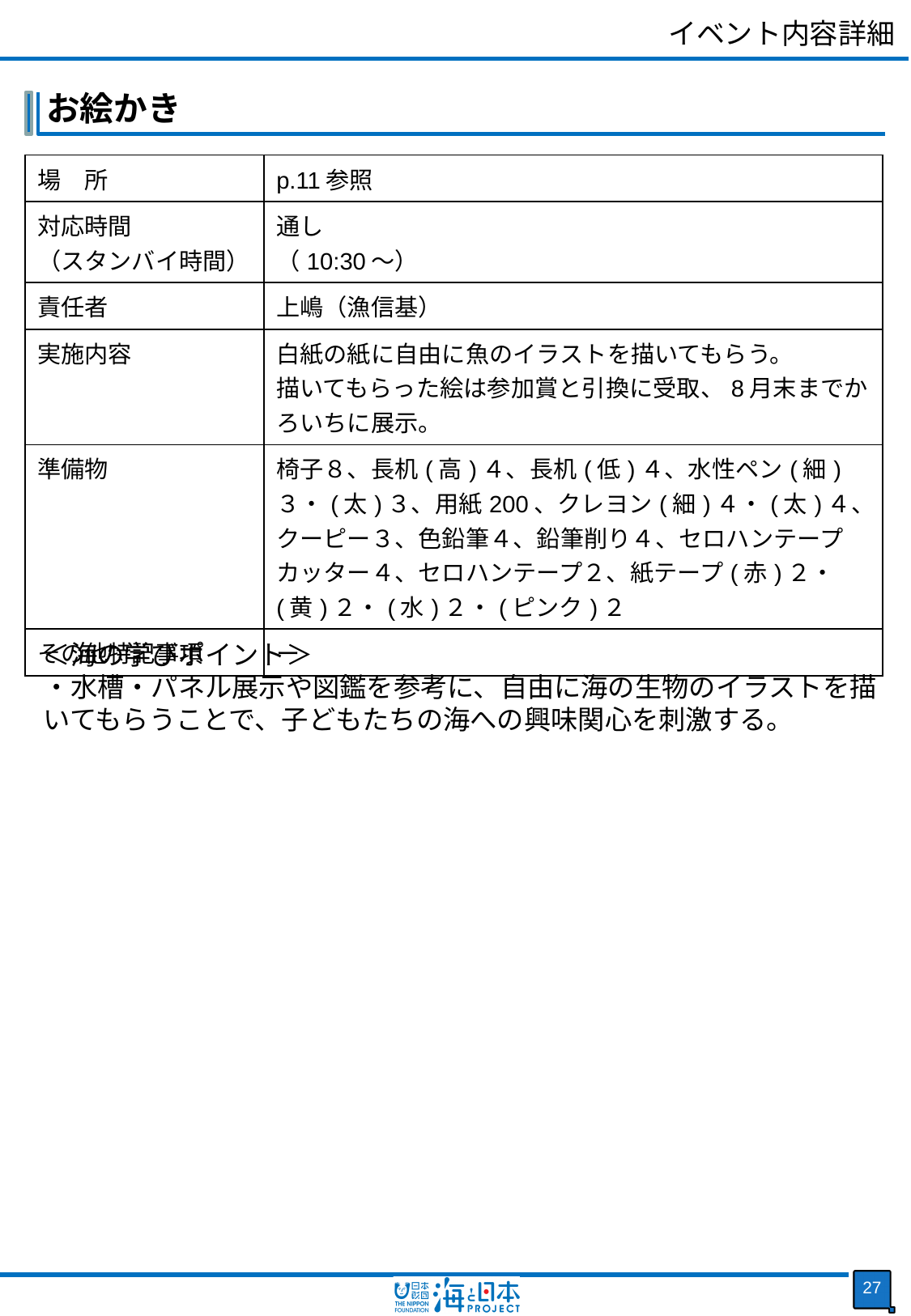

イベント内容詳細
お絵かき

| 場　所 | p.11参照 |
| --- | --- |
| 対応時間 （スタンバイ時間） | 通し （10:30～） |
| 責任者 | 上嶋（漁信基） |
| 実施内容 | 白紙の紙に自由に魚のイラストを描いてもらう。 描いてもらった絵は参加賞と引換に受取、8月末までかろいちに展示。 |
| 準備物 | 椅子８、長机(高)４、長机(低)４、水性ペン(細)３・(太)３、用紙200、クレヨン(細)４・(太)４、クーピー３、色鉛筆４、鉛筆削り４、セロハンテープカッター４、セロハンテープ２、紙テープ(赤)２・(黄)２・(水)２・(ピンク)２ |
| その他特記事項 | ー |
＜海の学びポイント＞
・水槽・パネル展示や図鑑を参考に、自由に海の生物のイラストを描いてもらうことで、子どもたちの海への興味関心を刺激する。
27